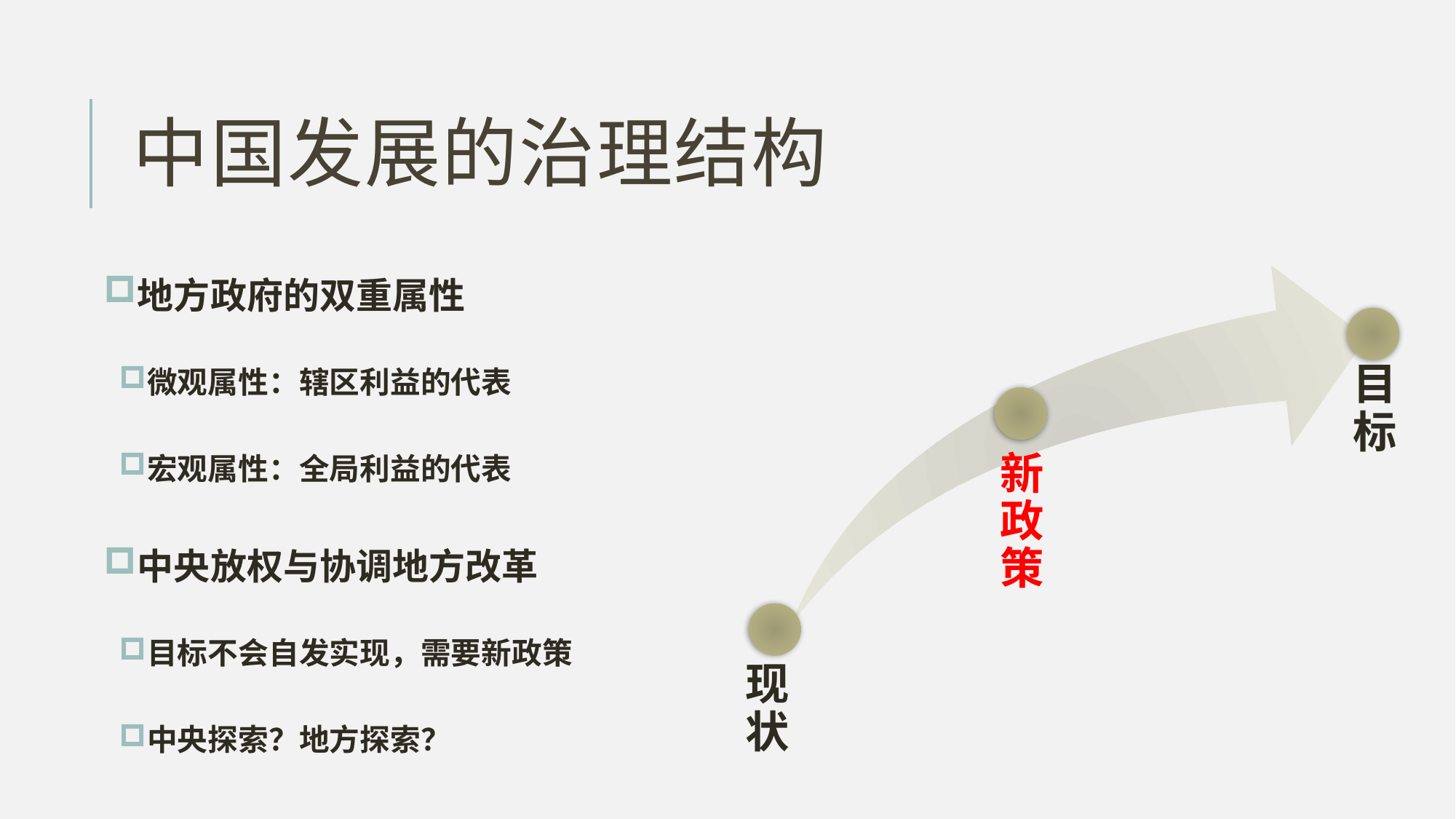

# 中国发展的治理结构
地方政府的双重属性
微观属性：辖区利益的代表
宏观属性：全局利益的代表
中央放权与协调地方改革
目标不会自发实现，需要新政策
中央探索？地方探索？

目标

新政策

现状